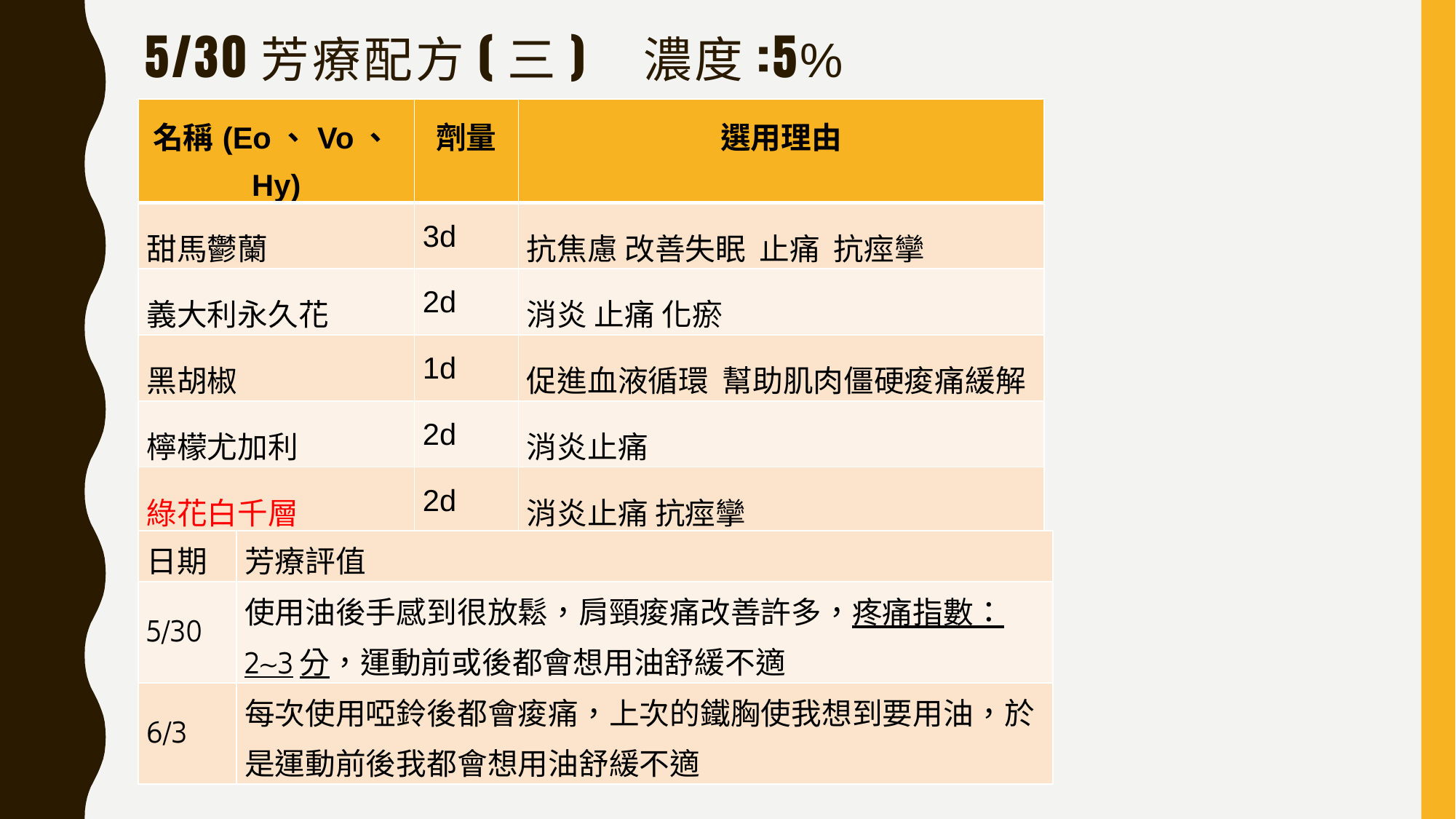

# 5/30芳療配方(三)   濃度:5%
| 名稱(Eo、Vo、Hy) | 劑量 | 選用理由 |
| --- | --- | --- |
| 甜馬鬱蘭 | 3d | 抗焦慮 改善失眠 止痛 抗痙攣 |
| 義大利永久花 | 2d | 消炎 止痛 化瘀 |
| 黑胡椒 | 1d | 促進血液循環 幫助肌肉僵硬痠痛緩解 |
| 檸檬尤加利 | 2d | 消炎止痛 |
| 綠花白千層 | 2d | 消炎止痛 抗痙攣 |
| 聖約翰草浸泡油(Vo) | 3ml | 消炎止痛 促循環 |
| 荷荷巴油(Vo) | 7ml | 好吸收 不易變質 |
| 日期 | 芳療評值 |
| --- | --- |
| 5/30 | 使用油後手感到很放鬆，肩頸痠痛改善許多，疼痛指數：2~3分，運動前或後都會想用油舒緩不適 |
| 6/3 | 每次使用啞鈴後都會痠痛，上次的鐵胸使我想到要用油，於是運動前後我都會想用油舒緩不適 |